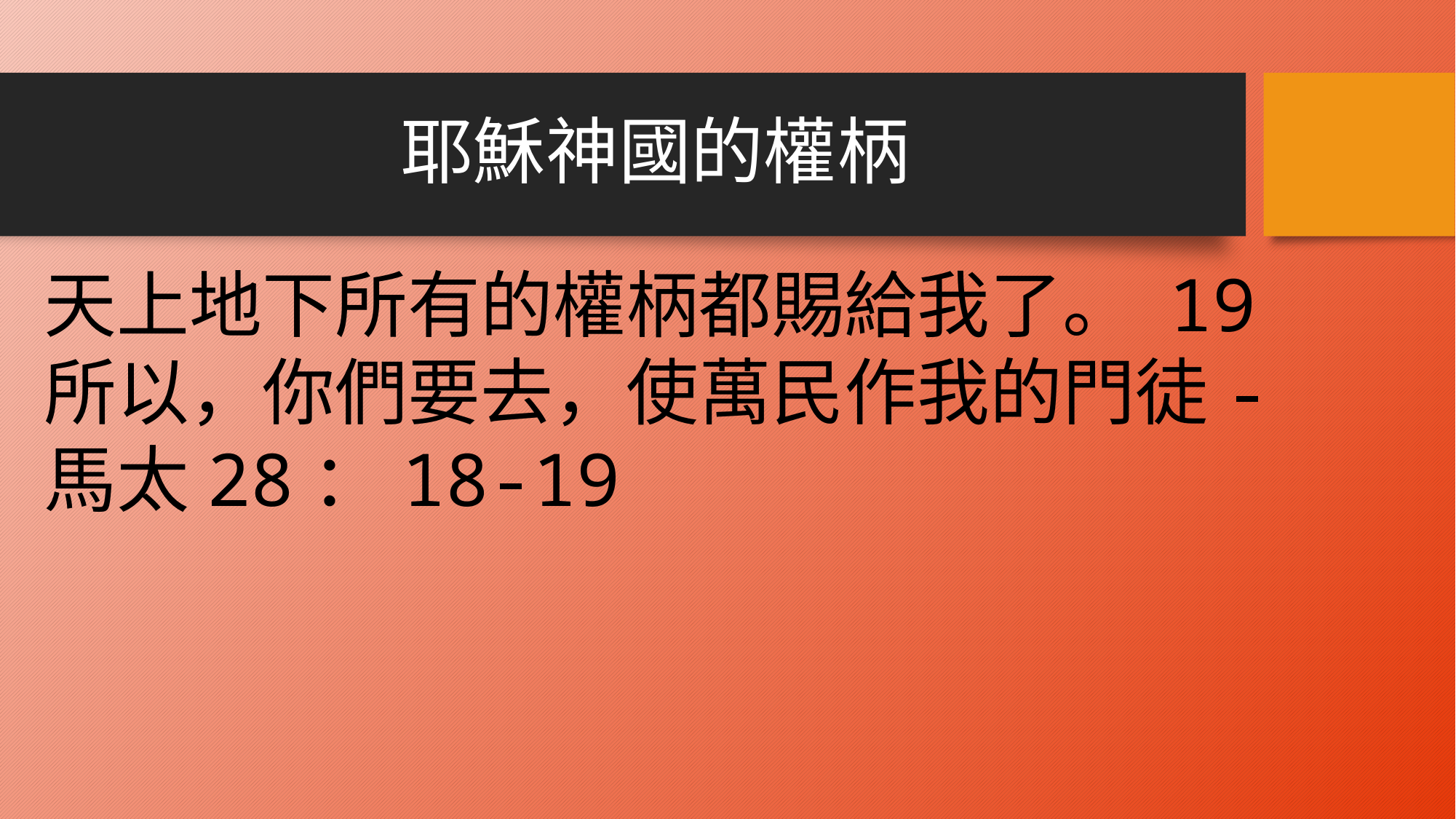

# 耶穌神國的權柄
天上地下所有的權柄都賜給我了。 19 所以，你們要去，使萬民作我的門徒- 馬太28：18-19